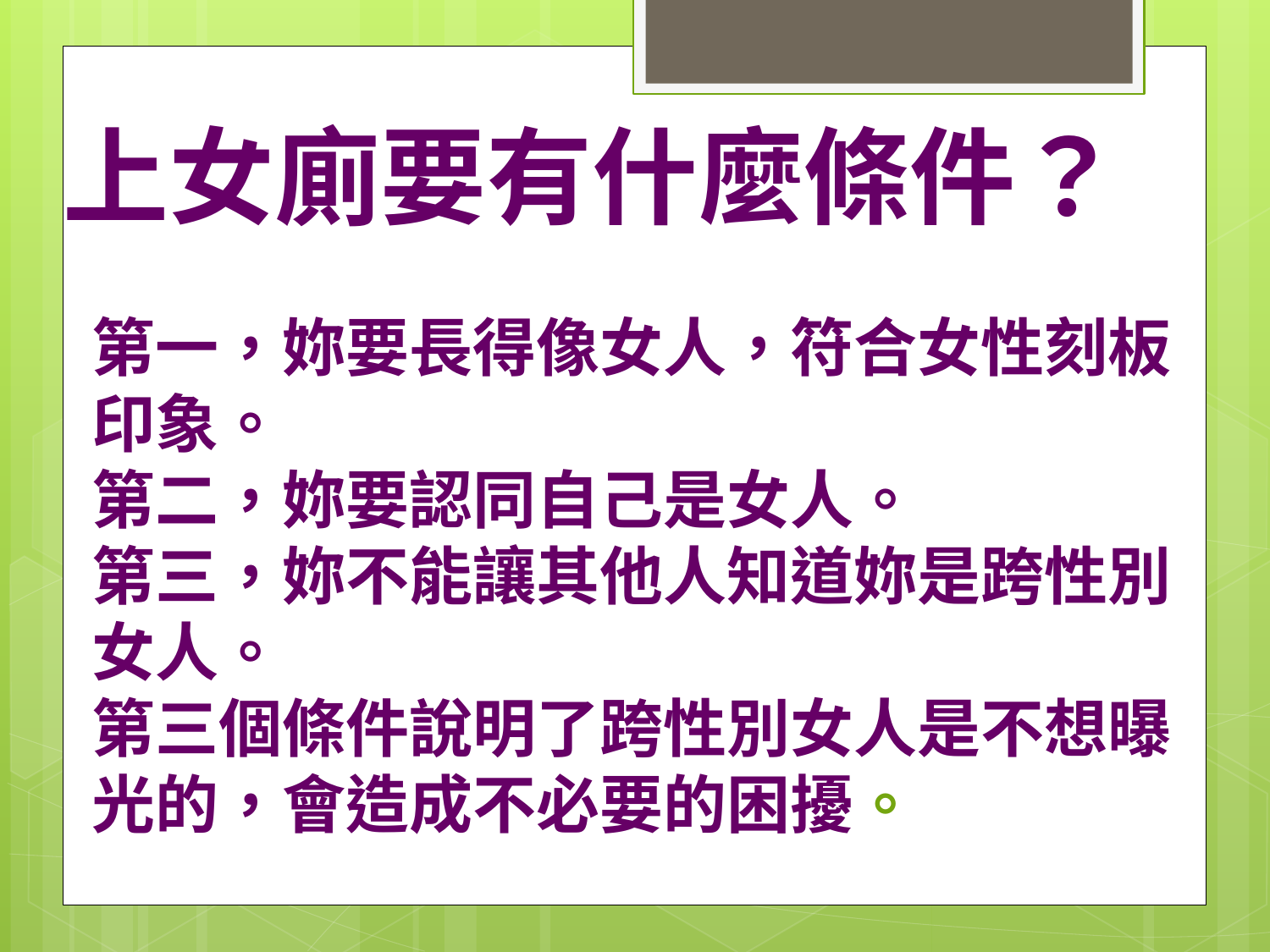

# 上女廁要有什麼條件？
第一，妳要長得像女人，符合女性刻板印象。
第二，妳要認同自己是女人。
第三，妳不能讓其他人知道妳是跨性別女人。
第三個條件說明了跨性別女人是不想曝光的，會造成不必要的困擾。